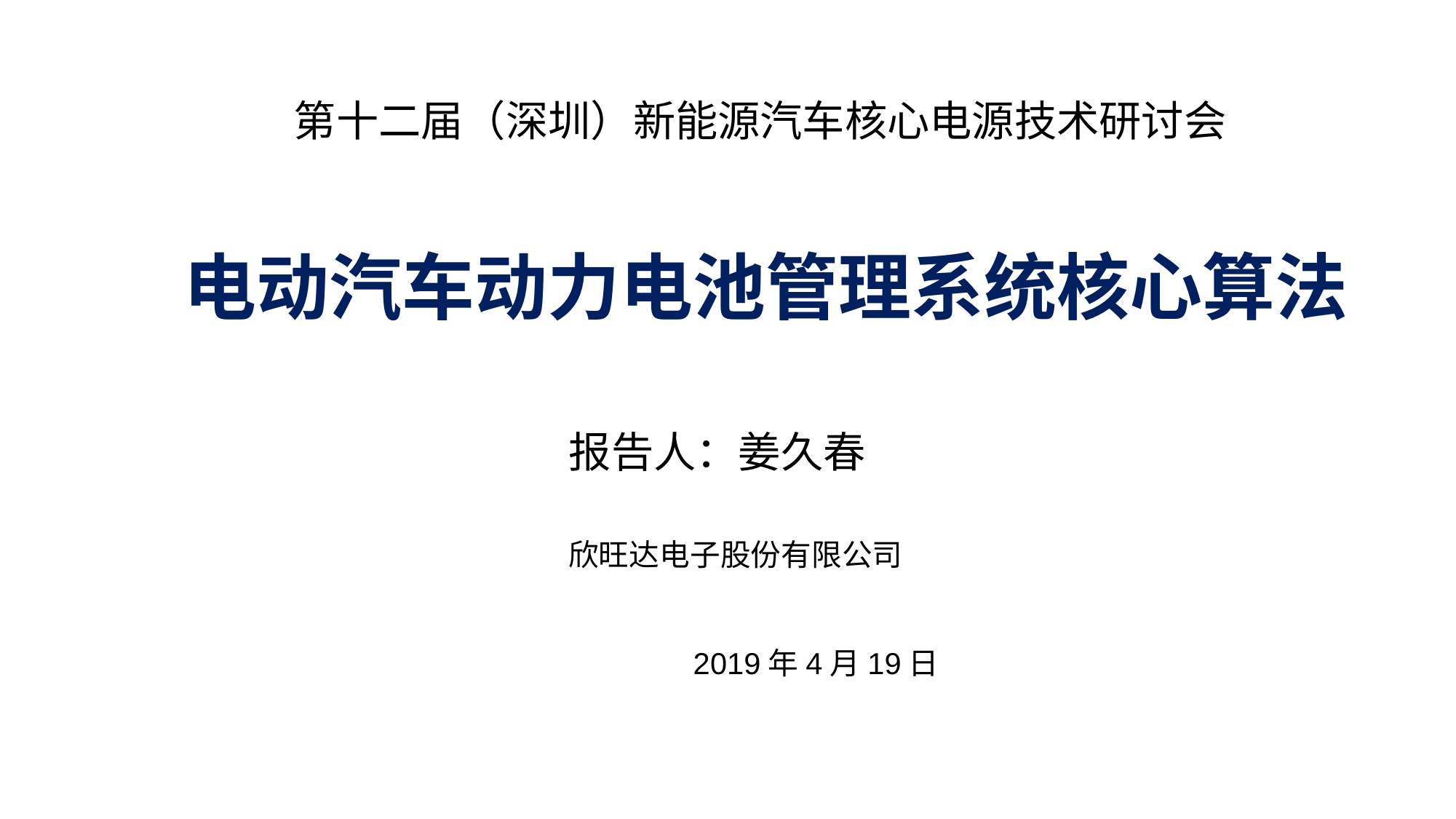

第十二届（深圳）新能源汽车核心电源技术研讨会
电动汽车动力电池管理系统核心算法
报告人：姜久春
欣旺达电子股份有限公司
2019年4月19日